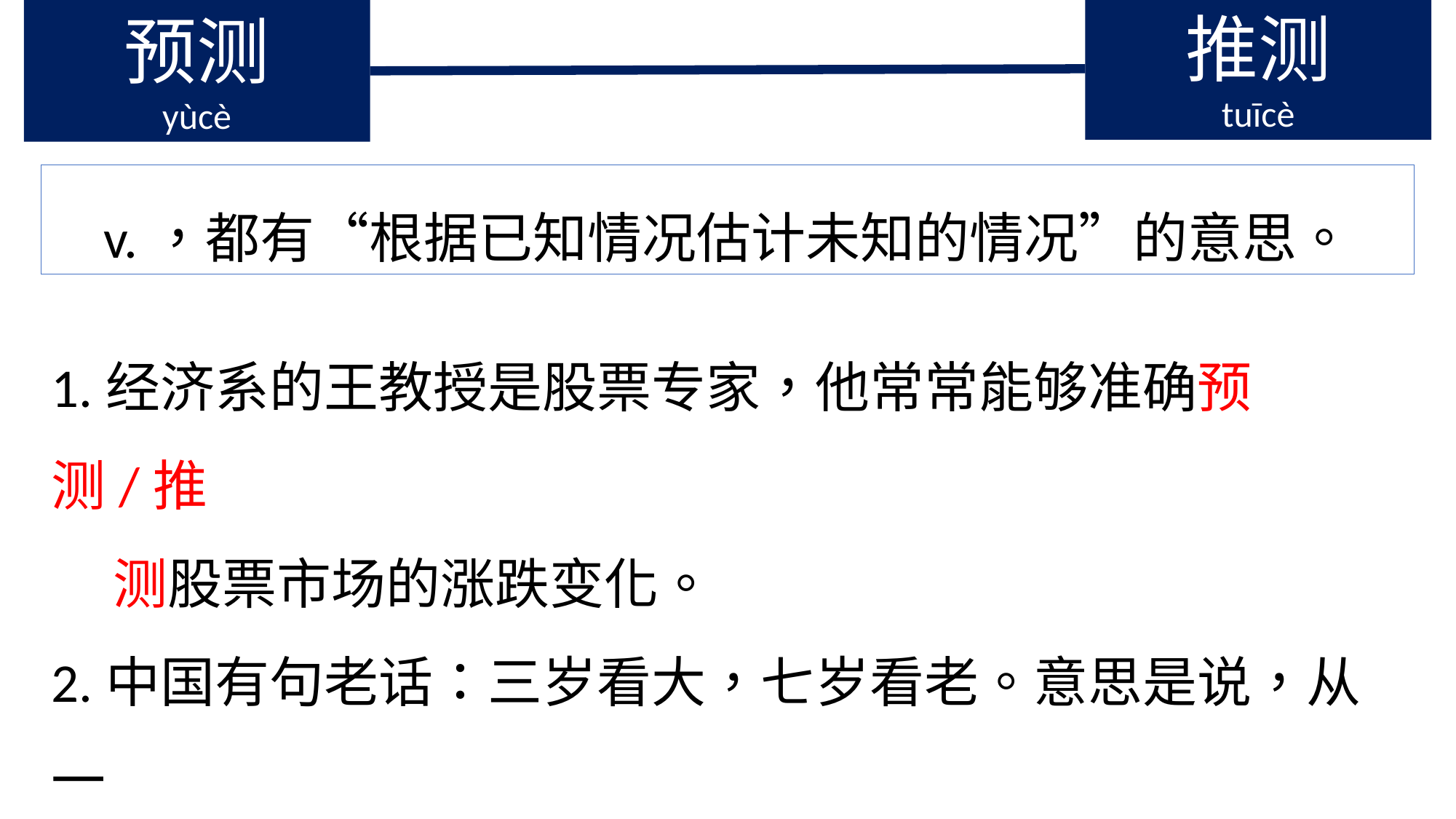

预测
yùcè
推测
tuīcè
v.，都有“根据已知情况估计未知的情况”的意思。
1.经济系的王教授是股票专家，他常常能够准确预测/推
    测股票市场的涨跌变化。
2.中国有句老话：三岁看大，七岁看老。意思是说，从一
   个人小时候的表现可以预测/推测他长大以后的情况。